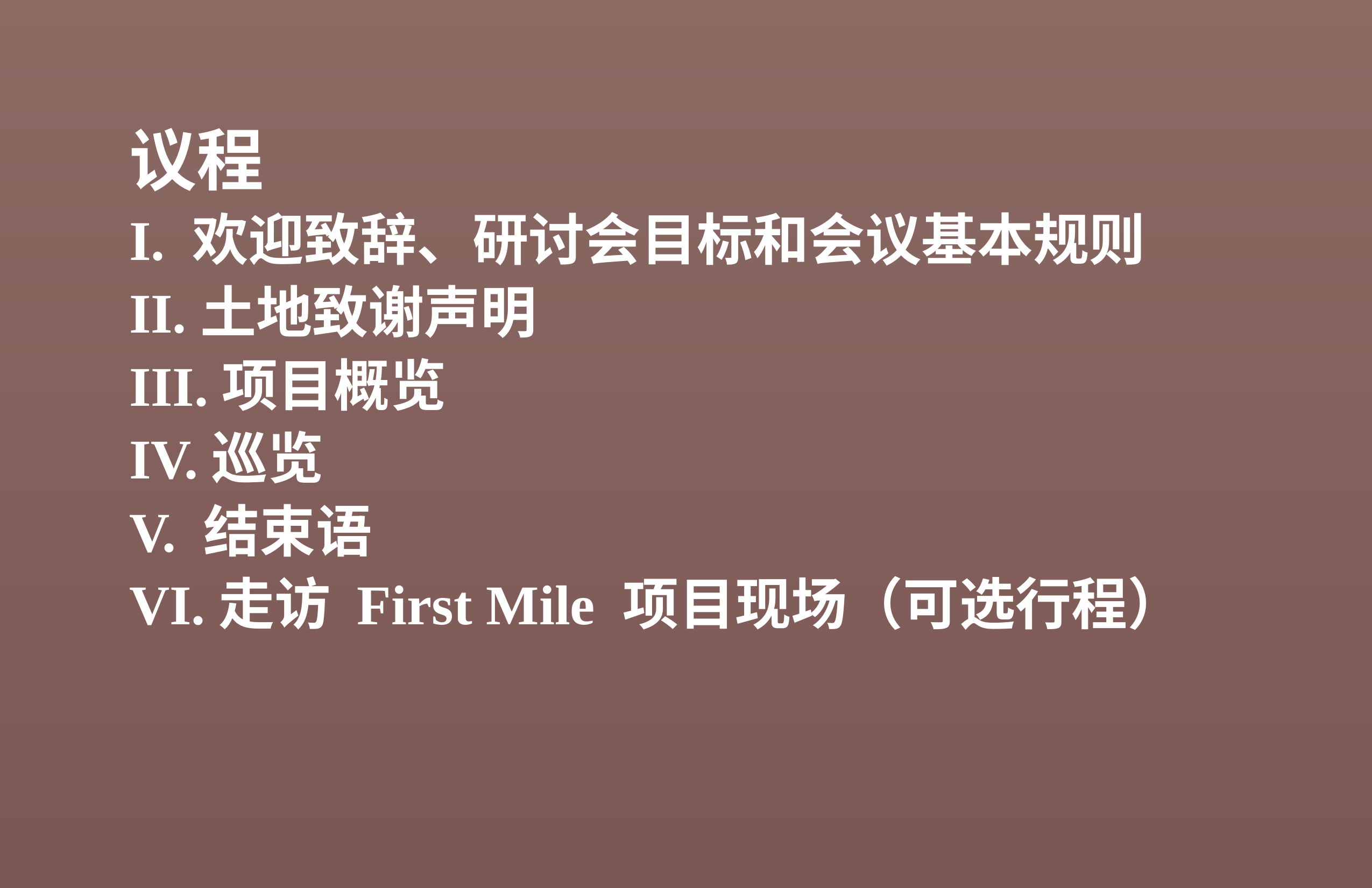

议程
I. 欢迎致辞、研讨会目标和会议基本规则
II.土地致谢声明
III.项目概览
IV.巡览
V. 结束语
VI.走访 First Mile 项目现场（可选行程）